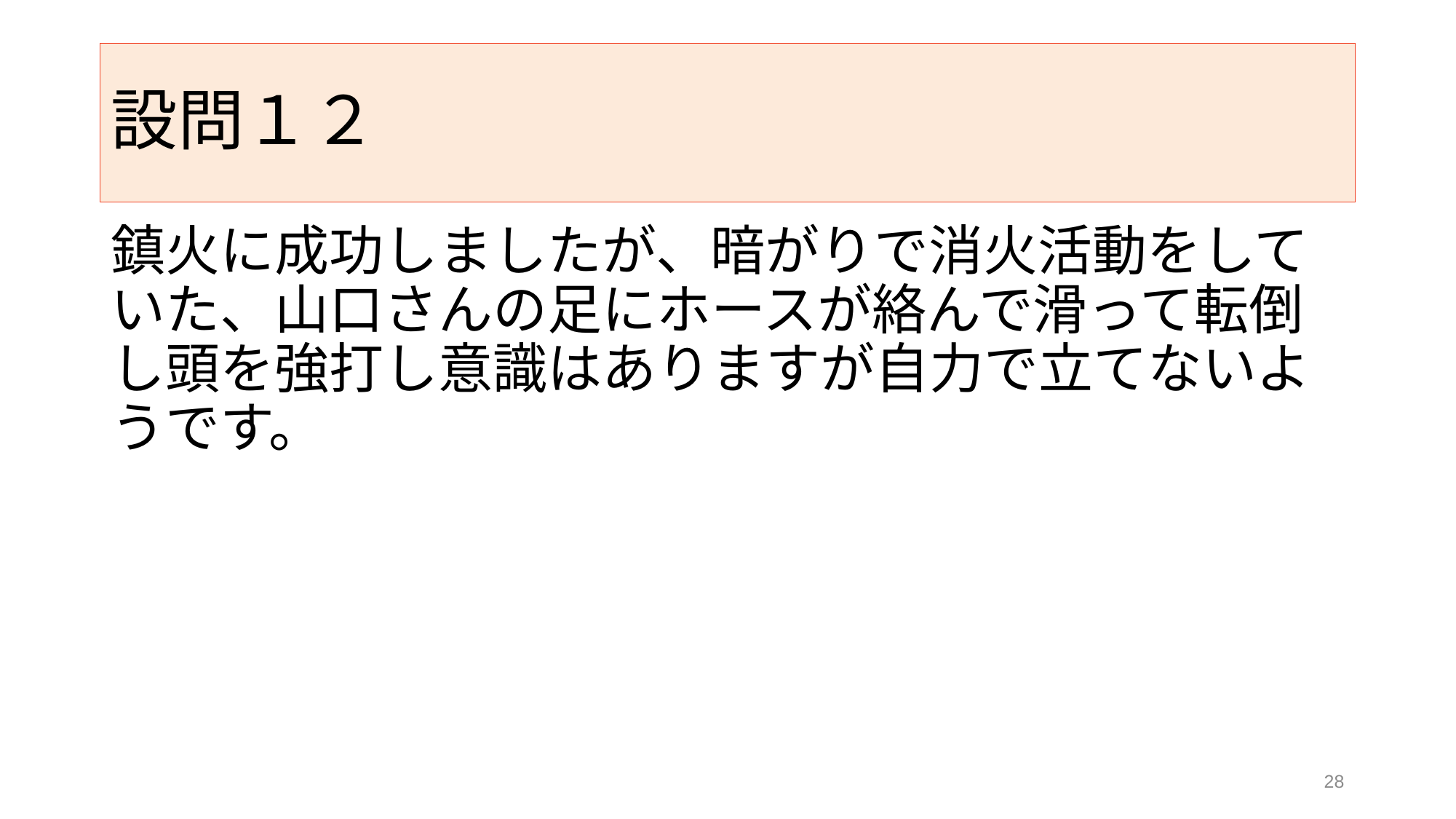

# 設問１２
鎮火に成功しましたが、暗がりで消火活動をしていた、山口さんの足にホースが絡んで滑って転倒し頭を強打し意識はありますが自力で立てないようです。

28